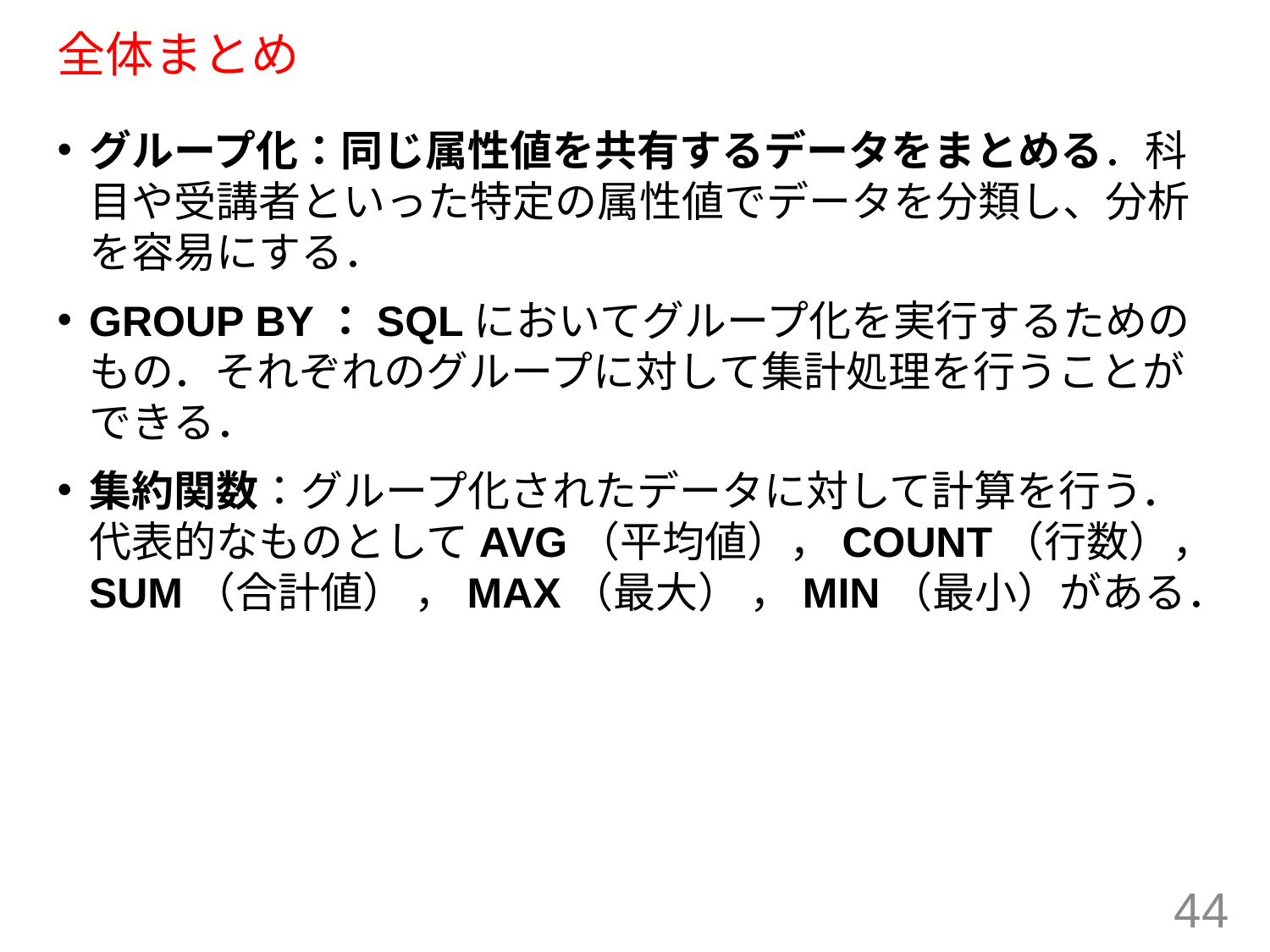

# 全体まとめ
グループ化：同じ属性値を共有するデータをまとめる．科目や受講者といった特定の属性値でデータを分類し、分析を容易にする．
GROUP BY：SQLにおいてグループ化を実行するためのもの．それぞれのグループに対して集計処理を行うことができる．
集約関数：グループ化されたデータに対して計算を行う．代表的なものとしてAVG（平均値），COUNT（行数），SUM（合計値） ，MAX（最大） ，MIN（最小）がある．
44